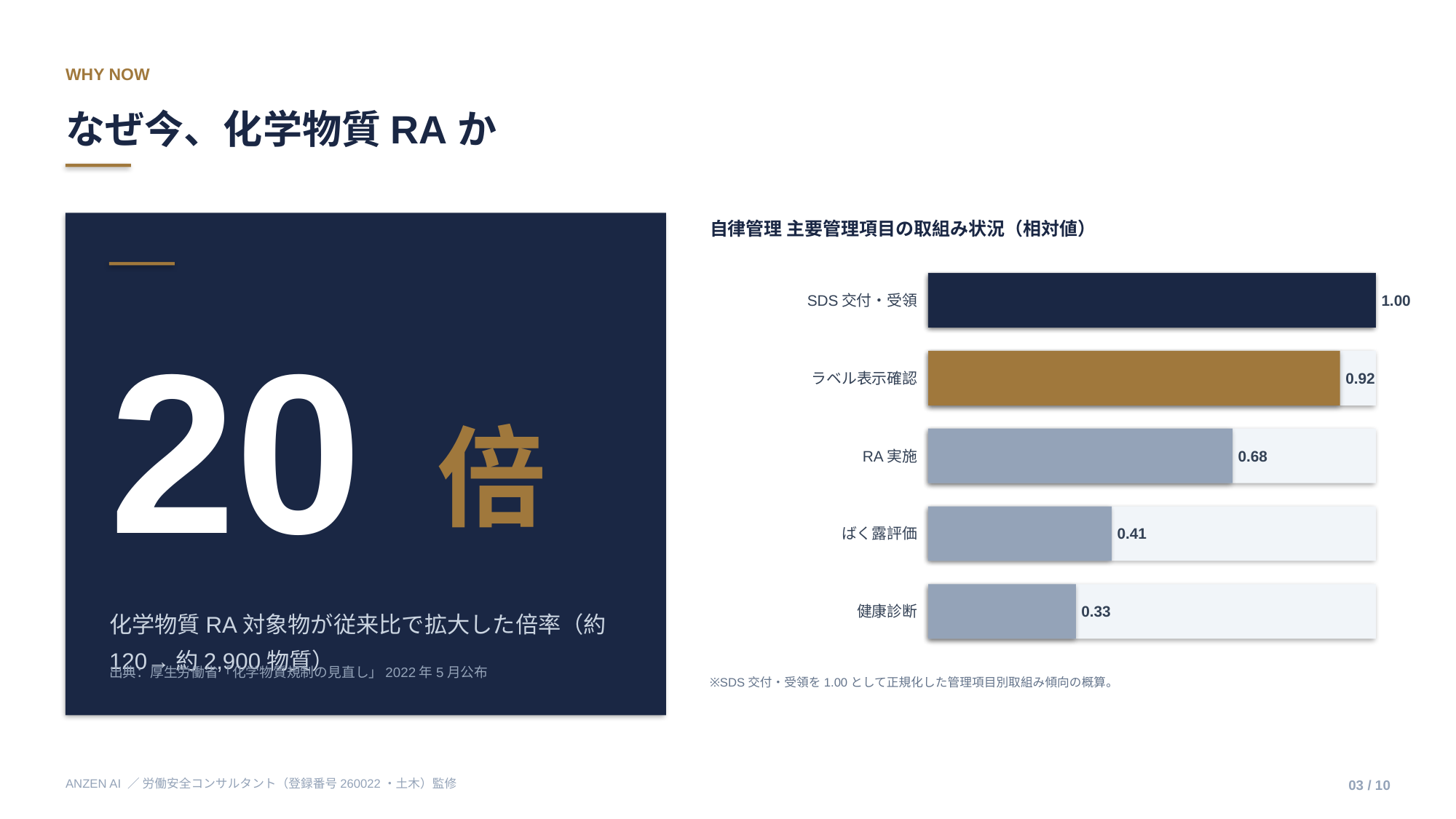

WHY NOW
なぜ今、化学物質RAか

自律管理 主要管理項目の取組み状況（相対値）

SDS交付・受領
1.00
20

ラベル表示確認
0.92
倍

RA実施
0.68

ばく露評価
0.41

健康診断
0.33
化学物質RA対象物が従来比で拡大した倍率（約120→約2,900物質）
出典：厚生労働省「化学物質規制の見直し」2022年5月公布
※SDS交付・受領を1.00として正規化した管理項目別取組み傾向の概算。
ANZEN AI ／ 労働安全コンサルタント（登録番号260022・土木）監修
03 / 10